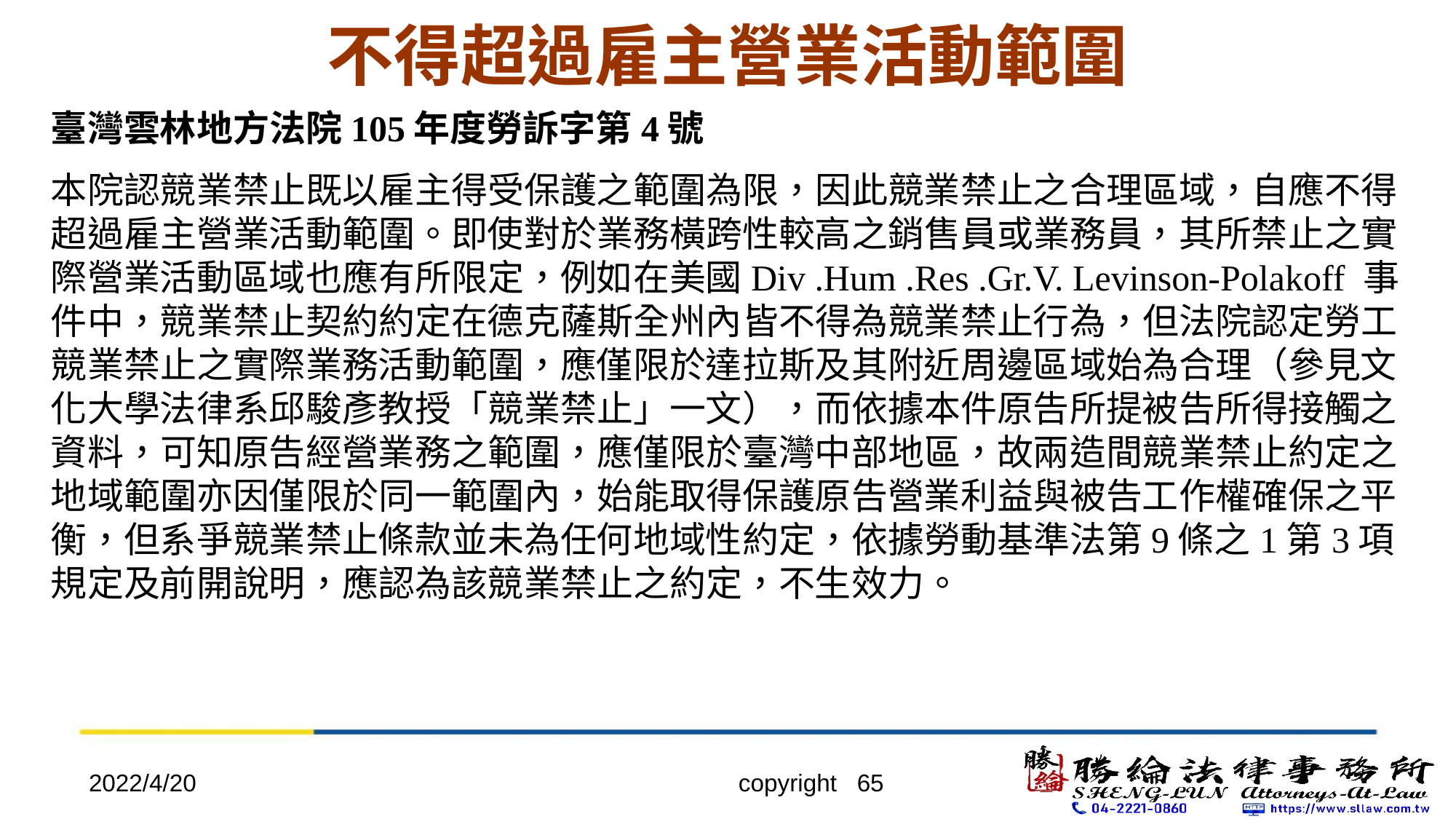

# 不得超過雇主營業活動範圍
臺灣雲林地方法院105年度勞訴字第4號

本院認競業禁止既以雇主得受保護之範圍為限，因此競業禁止之合理區域，自應不得超過雇主營業活動範圍。即使對於業務橫跨性較高之銷售員或業務員，其所禁止之實際營業活動區域也應有所限定，例如在美國Div .Hum .Res .Gr.V. Levinson-Polakoff 事件中，競業禁止契約約定在德克薩斯全州內皆不得為競業禁止行為，但法院認定勞工競業禁止之實際業務活動範圍，應僅限於達拉斯及其附近周邊區域始為合理（參見文化大學法律系邱駿彥教授「競業禁止」一文），而依據本件原告所提被告所得接觸之資料，可知原告經營業務之範圍，應僅限於臺灣中部地區，故兩造間競業禁止約定之地域範圍亦因僅限於同一範圍內，始能取得保護原告營業利益與被告工作權確保之平衡，但系爭競業禁止條款並未為任何地域性約定，依據勞動基準法第9條之1第3項規定及前開說明，應認為該競業禁止之約定，不生效力。

2022/4/20
copyright   65